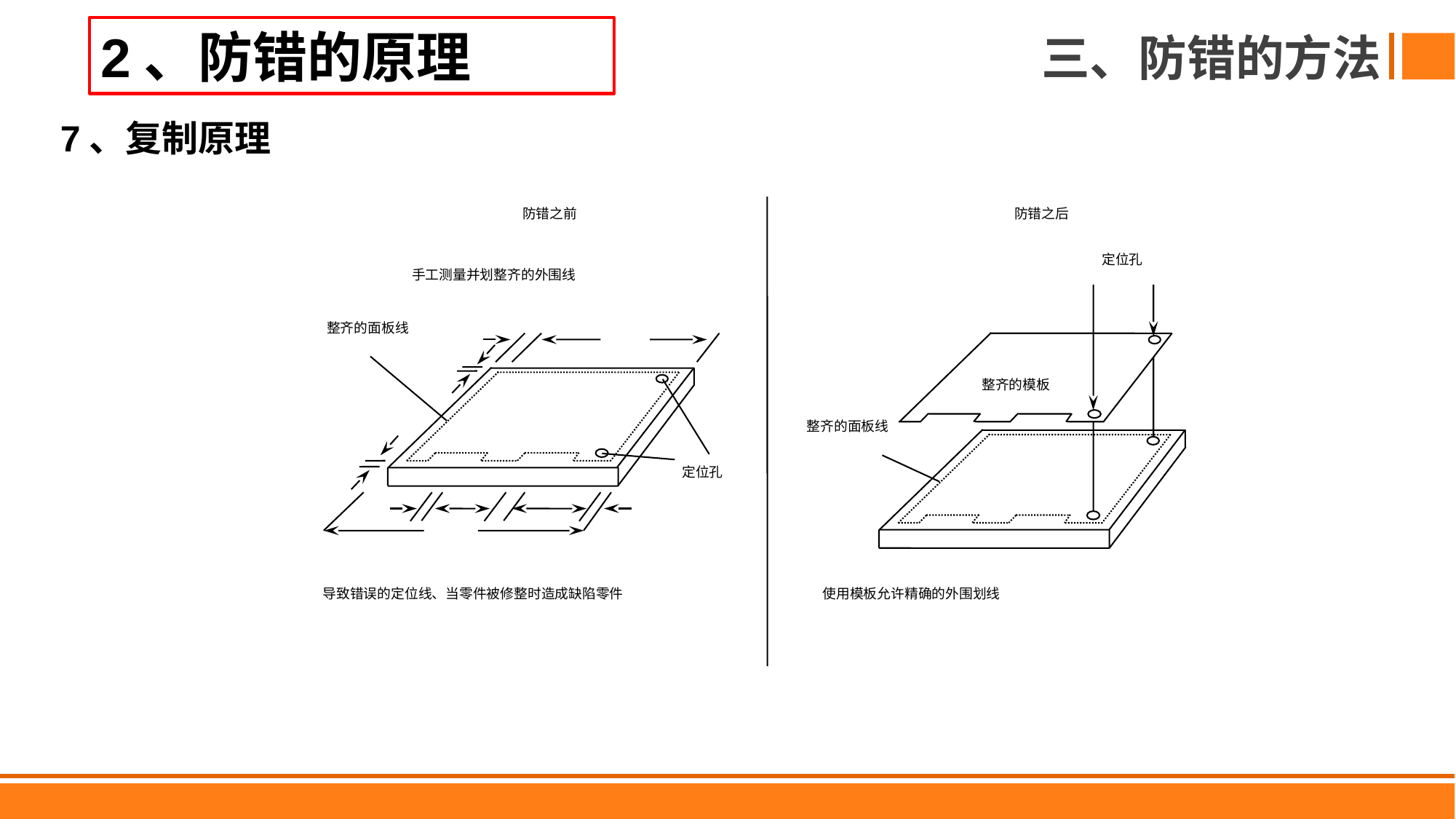

2、防错的原理
三、防错的方法
7、复制原理

防错之前
防错之后
定位孔
手工测量并划整齐的外围线

整齐的面板线

整齐的模板

整齐的面板线

定位孔

导致错误的定位线、当零件被修整时造成缺陷零件
使用模板允许精确的外围划线